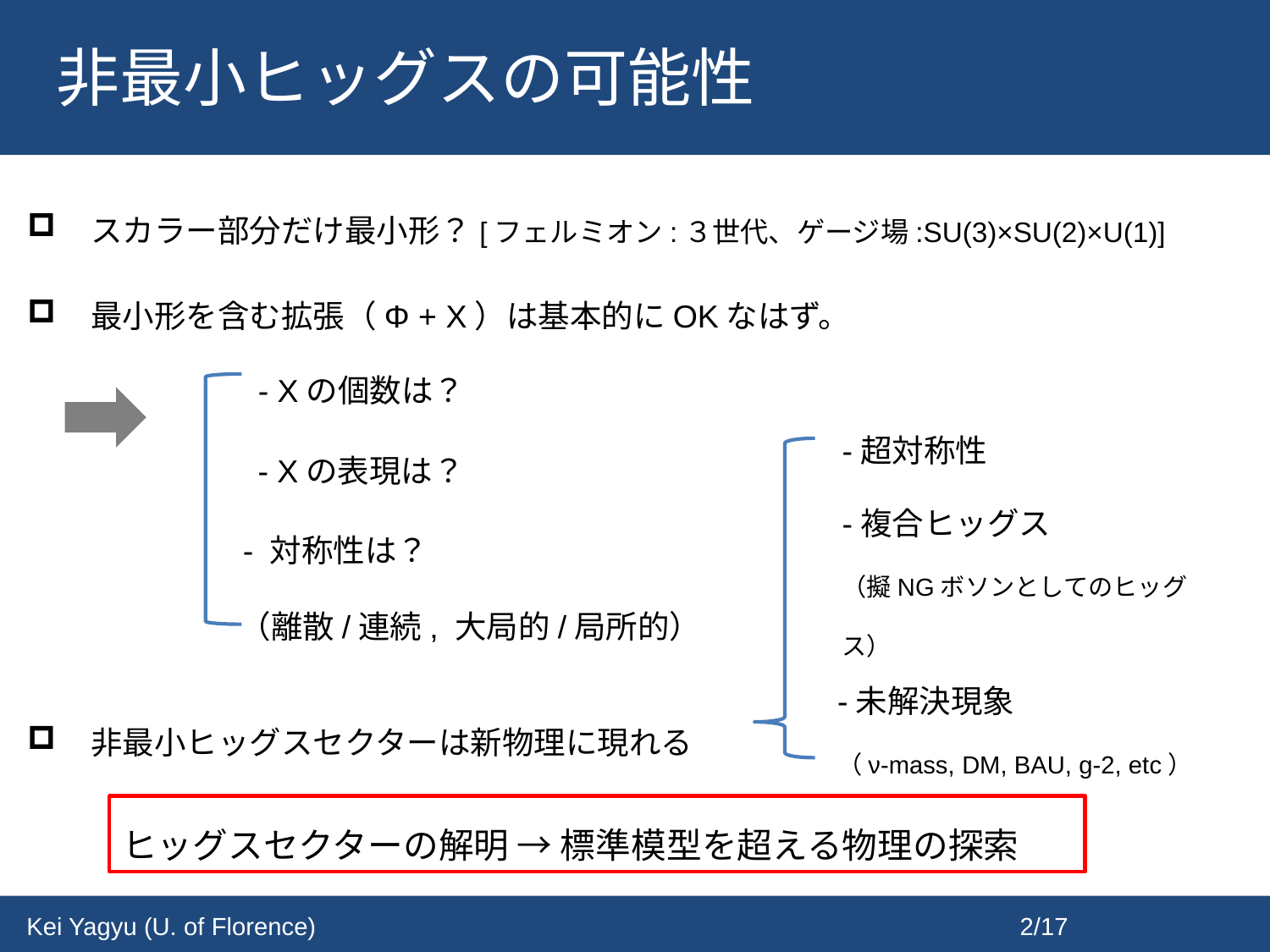

非最小ヒッグスの可能性
スカラー部分だけ最小形？[フェルミオン:３世代、ゲージ場:SU(3)×SU(2)×U(1)]
最小形を含む拡張（Φ + X）は基本的にOKなはず。
    - Xの個数は？

-超対称性

    - Xの表現は？

-複合ヒッグス
（擬NGボソンとしてのヒッグス）
    - 対称性は？
　（離散/連続, 大局的/局所的）
-未解決現象
（ν-mass, DM, BAU, g-2, etc）
非最小ヒッグスセクターは新物理に現れる
ヒッグスセクターの解明 → 標準模型を超える物理の探索
  Kei Yagyu (U. of Florence)                                                                                                     2/17